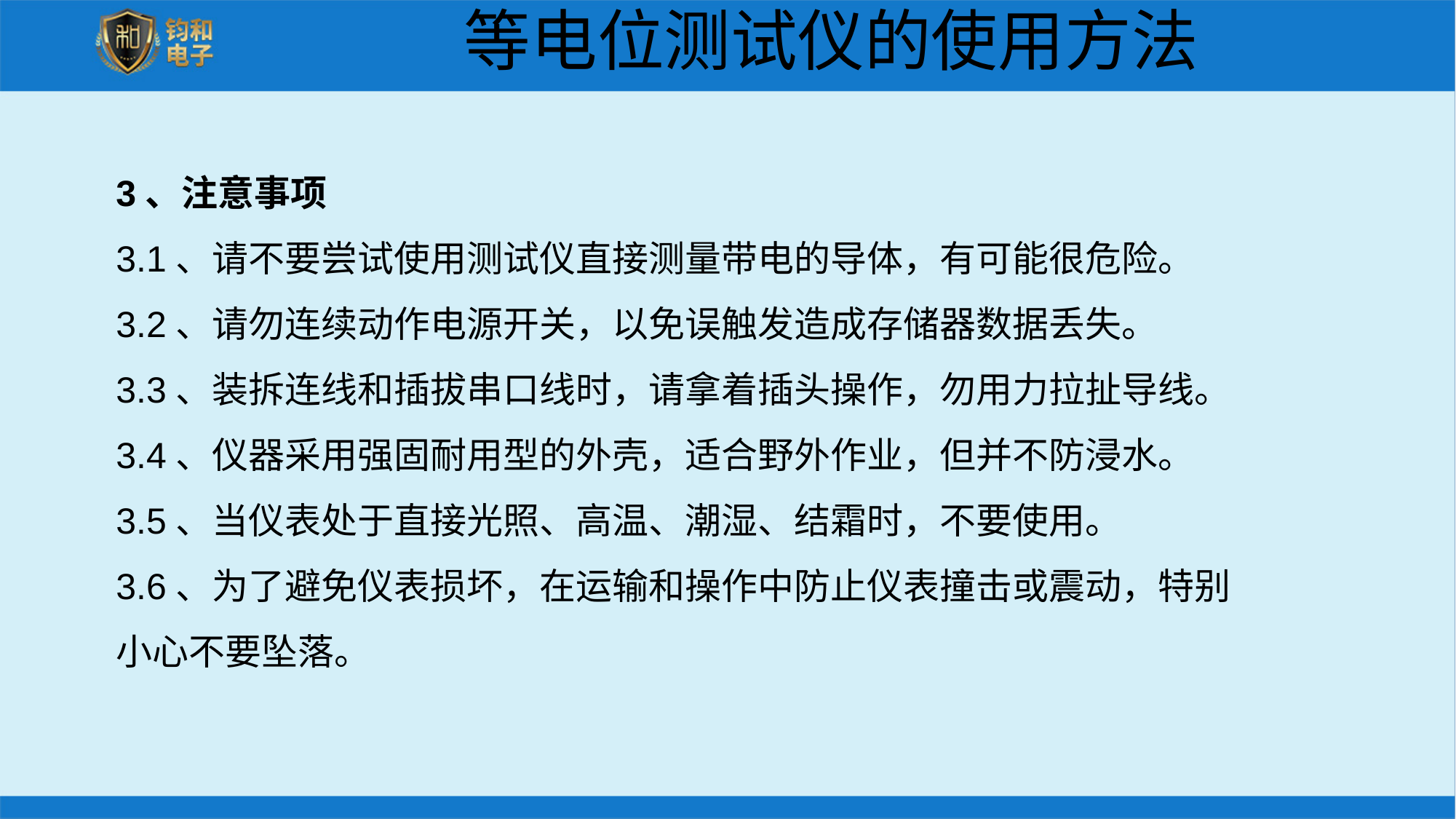

# 等电位测试仪的使用方法
3、注意事项
3.1、请不要尝试使用测试仪直接测量带电的导体，有可能很危险。
3.2、请勿连续动作电源开关，以免误触发造成存储器数据丢失。
3.3、装拆连线和插拔串口线时，请拿着插头操作，勿用力拉扯导线。
3.4、仪器采用强固耐用型的外壳，适合野外作业，但并不防浸水。
3.5、当仪表处于直接光照、高温、潮湿、结霜时，不要使用。
3.6、为了避免仪表损坏，在运输和操作中防止仪表撞击或震动，特别小心不要坠落。